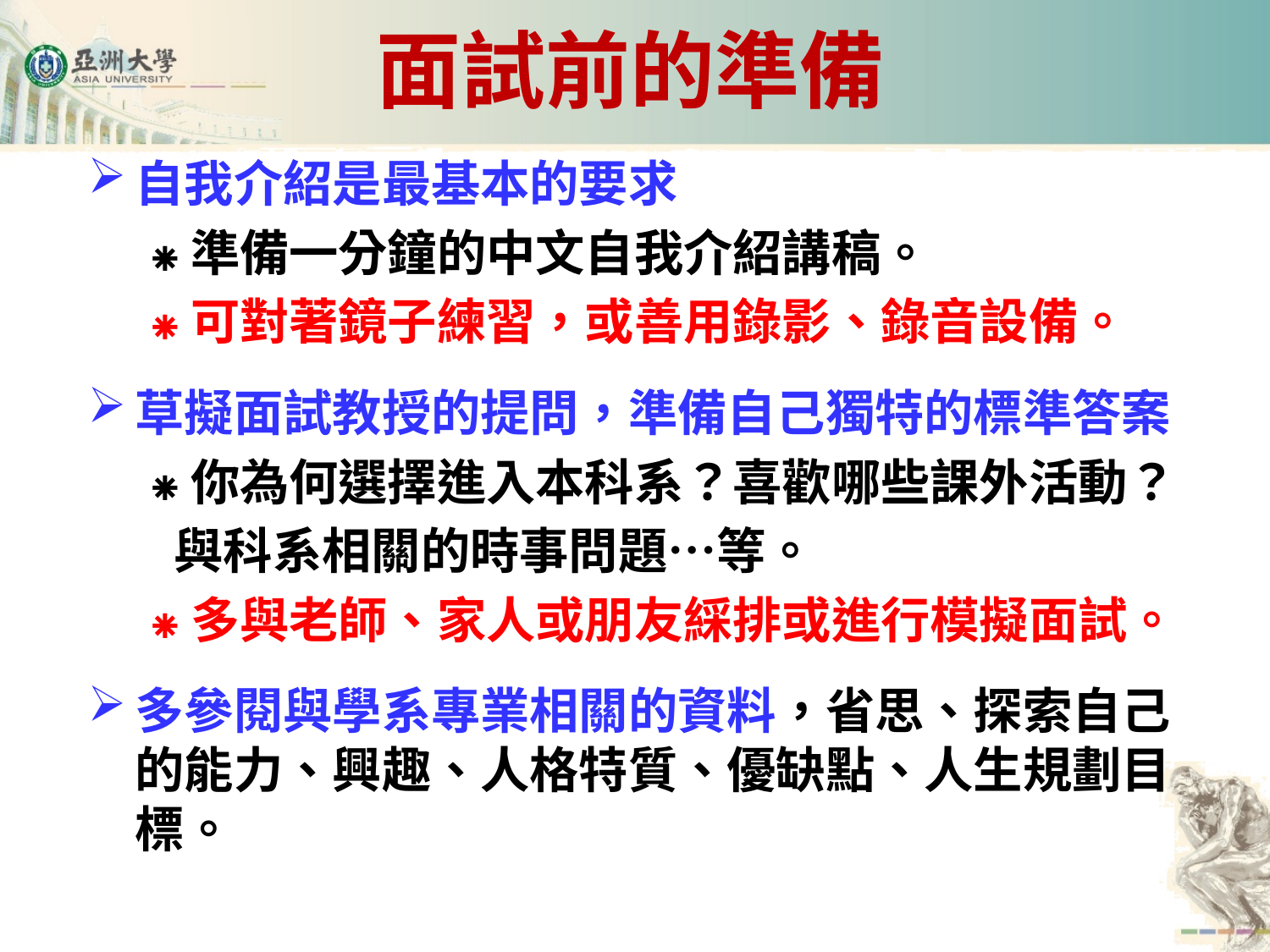

# 面試前的準備
自我介紹是最基本的要求
⁕準備一分鐘的中文自我介紹講稿。
⁕可對著鏡子練習，或善用錄影、錄音設備。
草擬面試教授的提問，準備自己獨特的標準答案
⁕你為何選擇進入本科系？喜歡哪些課外活動？
 與科系相關的時事問題…等。
⁕多與老師、家人或朋友綵排或進行模擬面試。
多參閱與學系專業相關的資料，省思、探索自己的能力、興趣、人格特質、優缺點、人生規劃目標。